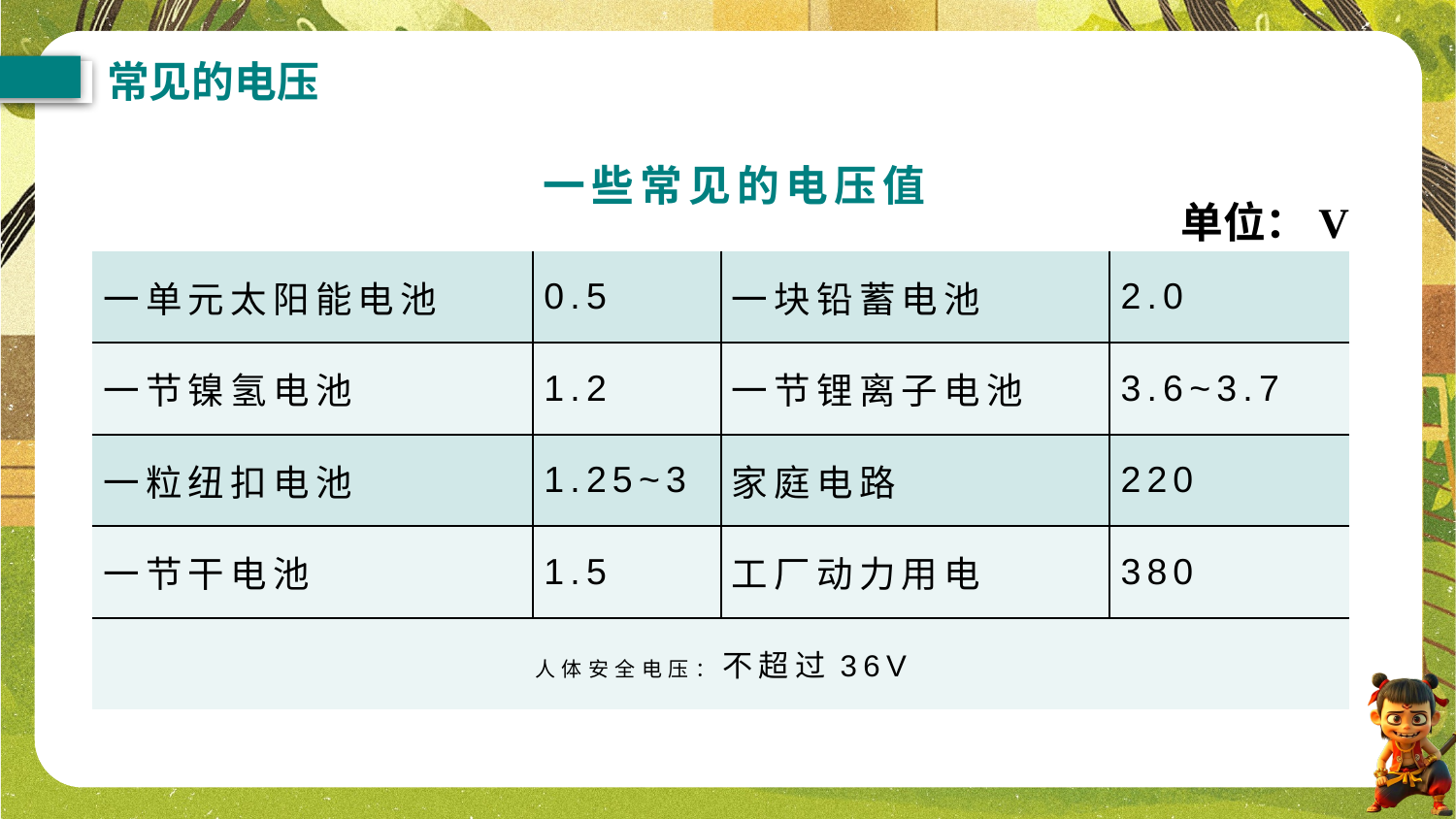

常见的电压

一些常见的电压值
单位：V
| 一单元太阳能电池 | 0.5 | 一块铅蓄电池 | 2.0 |
| --- | --- | --- | --- |
| 一节镍氢电池 | 1.2 | 一节锂离子电池 | 3.6~3.7 |
| 一粒纽扣电池 | 1.25~3 | 家庭电路 | 220 |
| 一节干电池 | 1.5 | 工厂动力用电 | 380 |
| 人体安全电压：不超过36V |  |  |  |